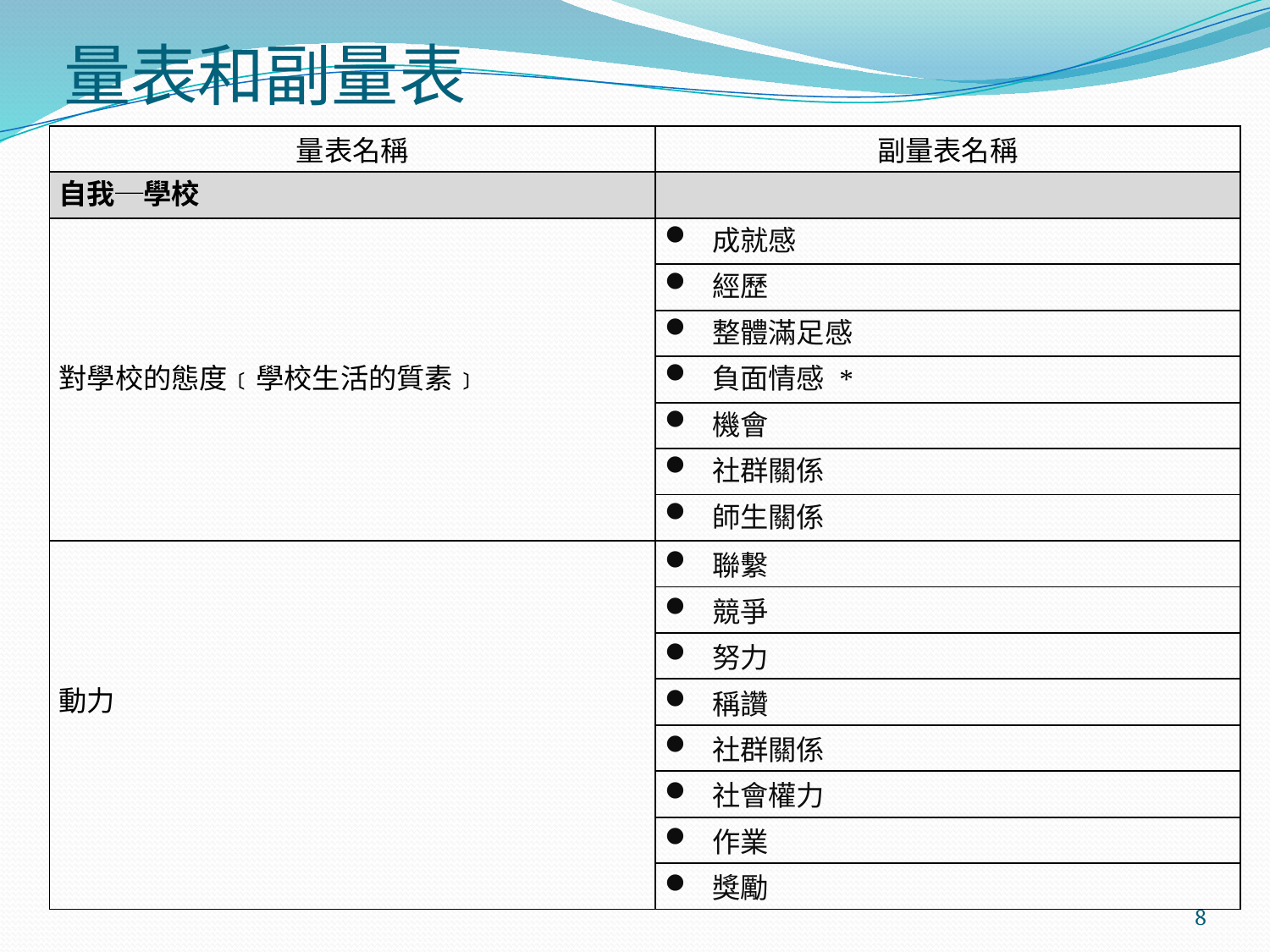

# 量表和副量表
| 量表名稱 | 副量表名稱 |
| --- | --- |
| 自我─學校 |  |
|  | 成就感 |
|  | 經歷 |
|  | 整體滿足感 |
| 對學校的態度﹝學校生活的質素﹞ | 負面情感 \* |
|  | 機會 |
|  | 社群關係 |
|  | 師生關係 |
|  | 聯繫 |
|  | 競爭 |
|  | 努力 |
| 動力 | 稱讚 |
|  | 社群關係 |
|  | 社會權力 |
|  | 作業 |
|  | 獎勵 |
8